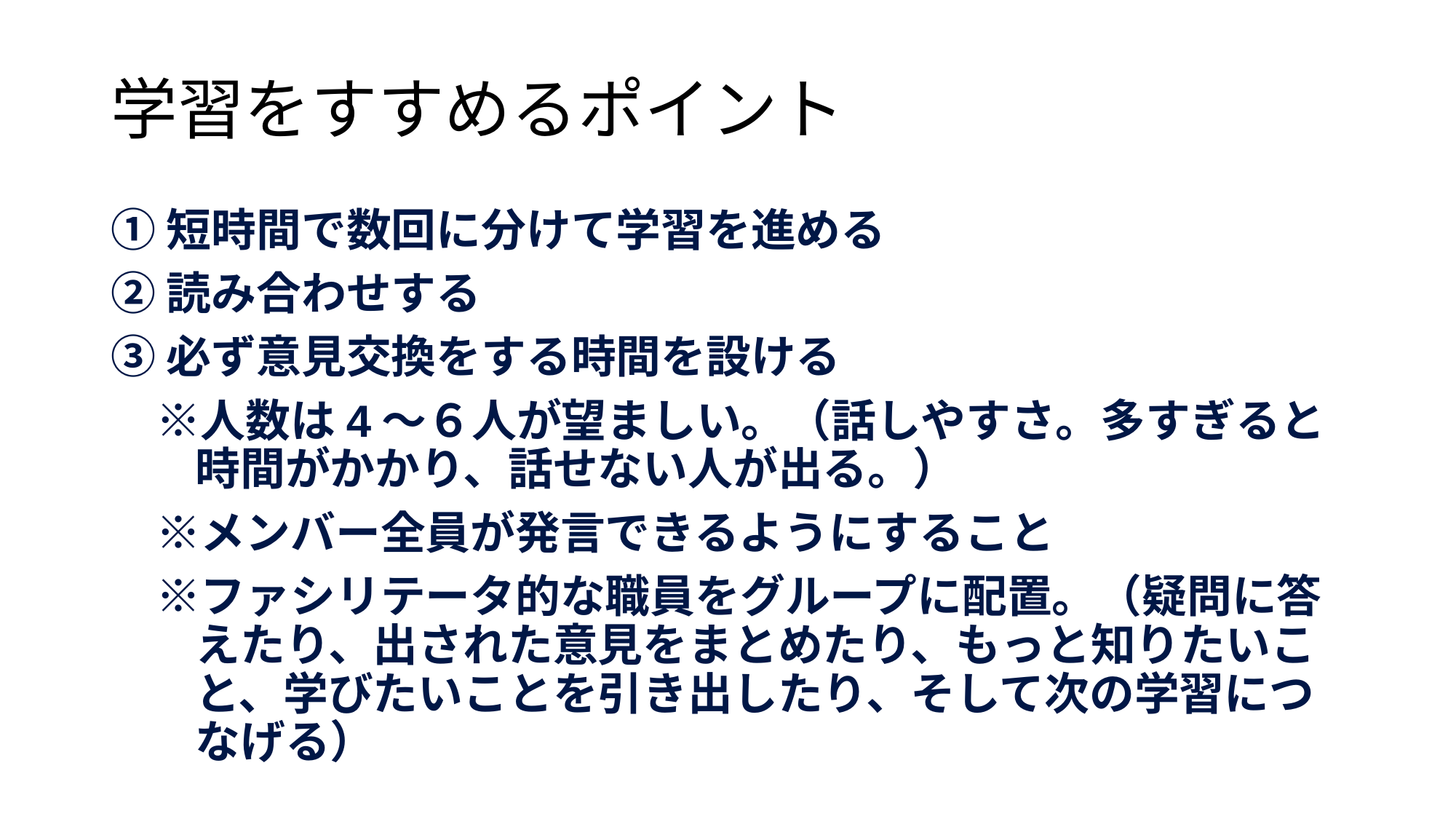

# 学習をすすめるポイント
①短時間で数回に分けて学習を進める
②読み合わせする
③必ず意見交換をする時間を設ける
　※人数は4～６人が望ましい。（話しやすさ。多すぎると時間がかかり、話せない人が出る。）
　※メンバー全員が発言できるようにすること
　※ファシリテータ的な職員をグループに配置。（疑問に答えたり、出された意見をまとめたり、もっと知りたいこと、学びたいことを引き出したり、そして次の学習につなげる）